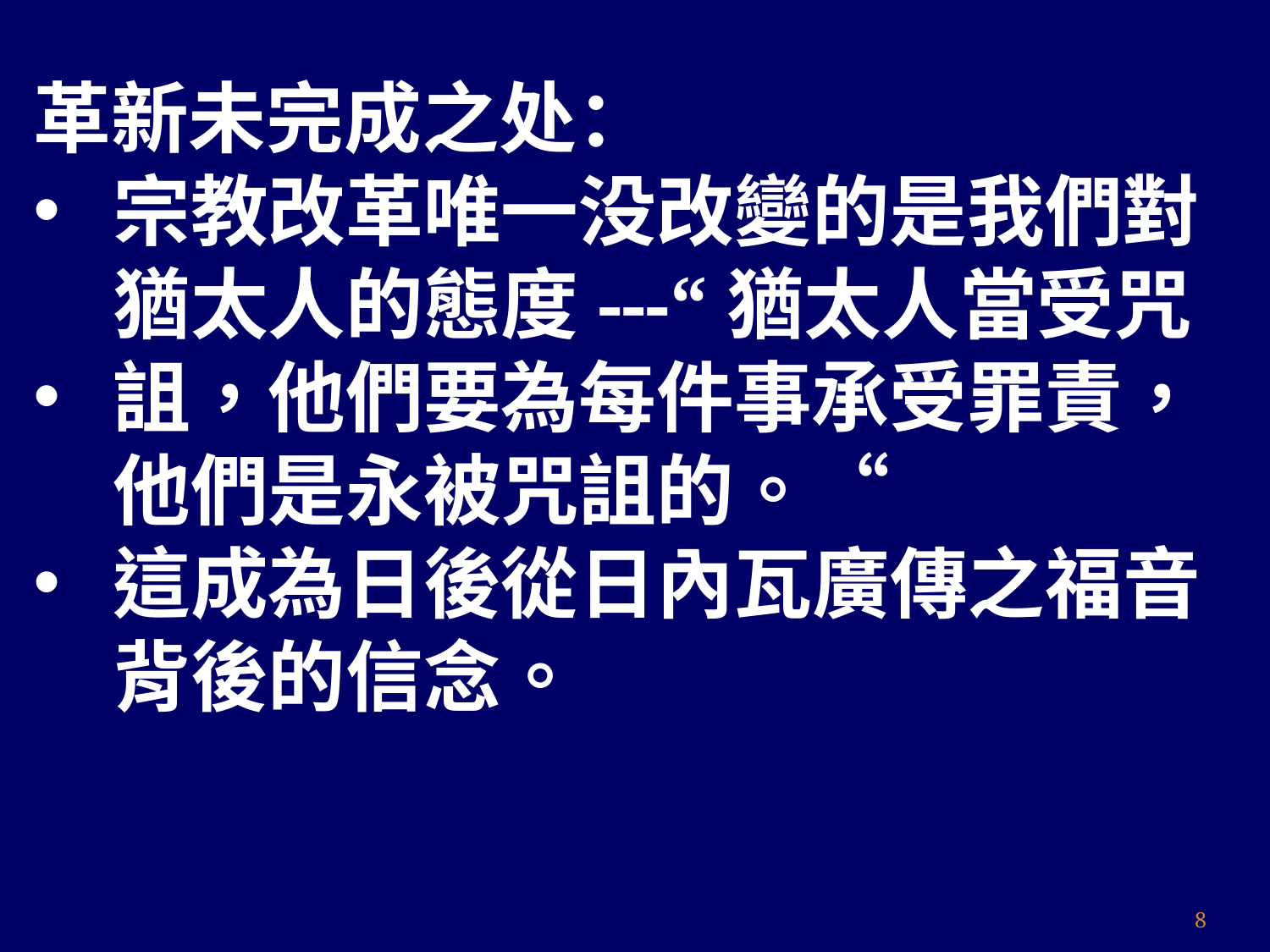

革新未完成之处：
宗教改革唯一没改變的是我們對猶太人的態度---“猶太人當受咒
詛，他們要為每件事承受罪責，他們是永被咒詛的。“
這成為日後從日內瓦廣傳之福音背後的信念。
8